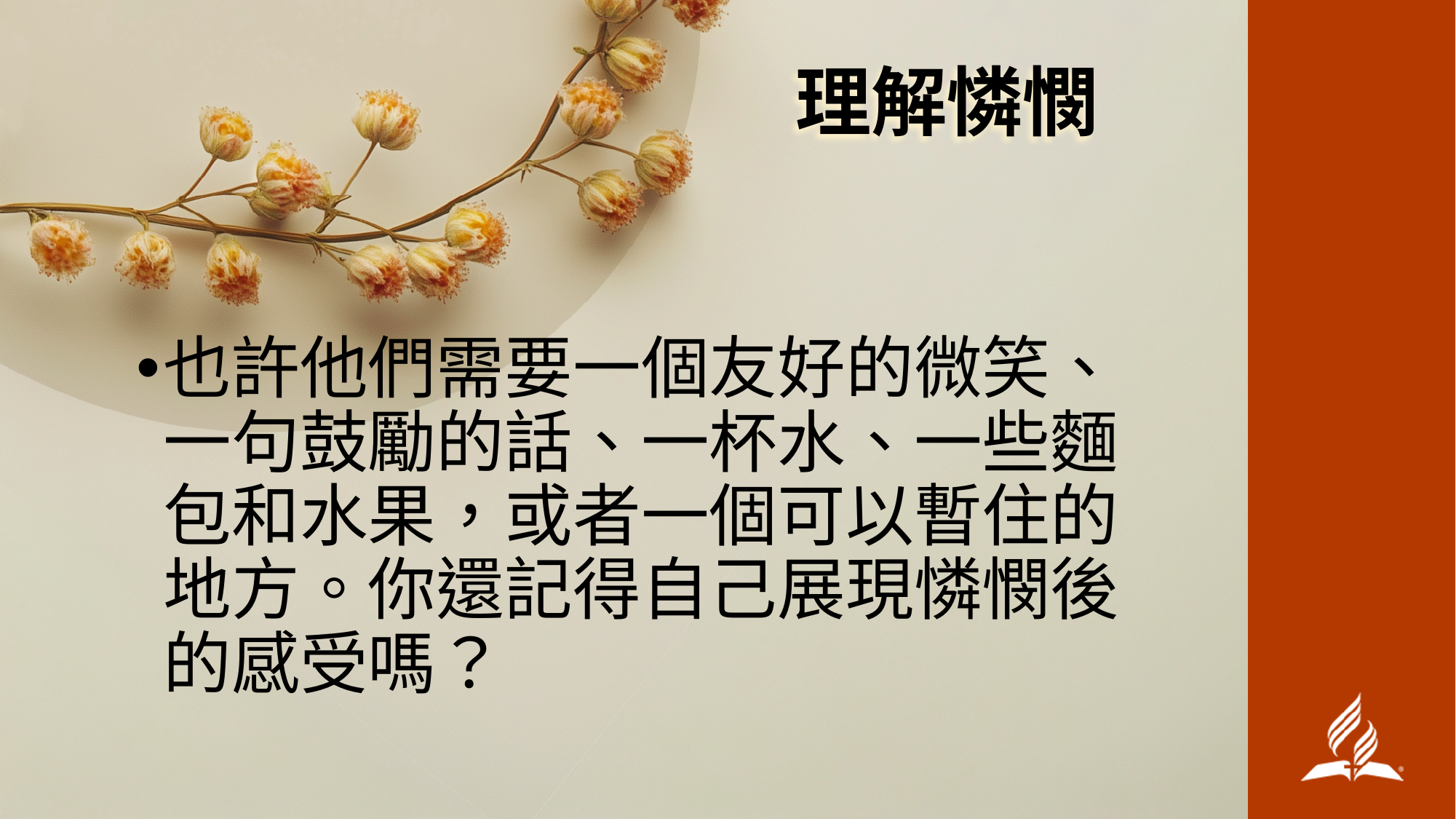

#
理解憐憫
也許他們需要一個友好的微笑、一句鼓勵的話、一杯水、一些麵包和水果，或者一個可以暫住的地方。你還記得自己展現憐憫後的感受嗎？